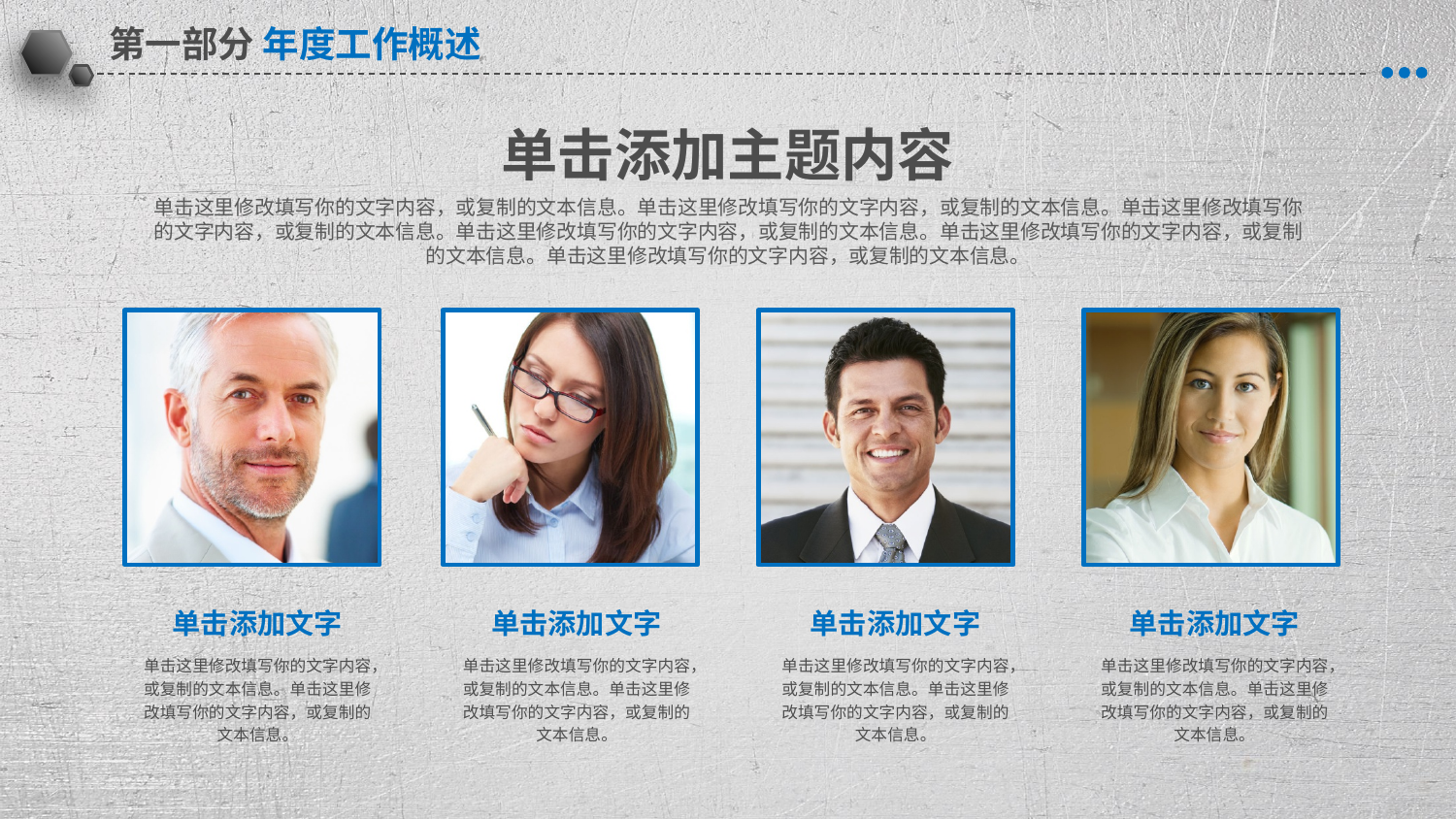

单击添加主题内容
单击这里修改填写你的文字内容，或复制的文本信息。单击这里修改填写你的文字内容，或复制的文本信息。单击这里修改填写你的文字内容，或复制的文本信息。单击这里修改填写你的文字内容，或复制的文本信息。单击这里修改填写你的文字内容，或复制的文本信息。单击这里修改填写你的文字内容，或复制的文本信息。

单击添加文字
单击这里修改填写你的文字内容，或复制的文本信息。单击这里修改填写你的文字内容，或复制的文本信息。
单击添加文字
单击这里修改填写你的文字内容，或复制的文本信息。单击这里修改填写你的文字内容，或复制的文本信息。
单击添加文字
单击这里修改填写你的文字内容，或复制的文本信息。单击这里修改填写你的文字内容，或复制的文本信息。
单击添加文字
单击这里修改填写你的文字内容，或复制的文本信息。单击这里修改填写你的文字内容，或复制的文本信息。